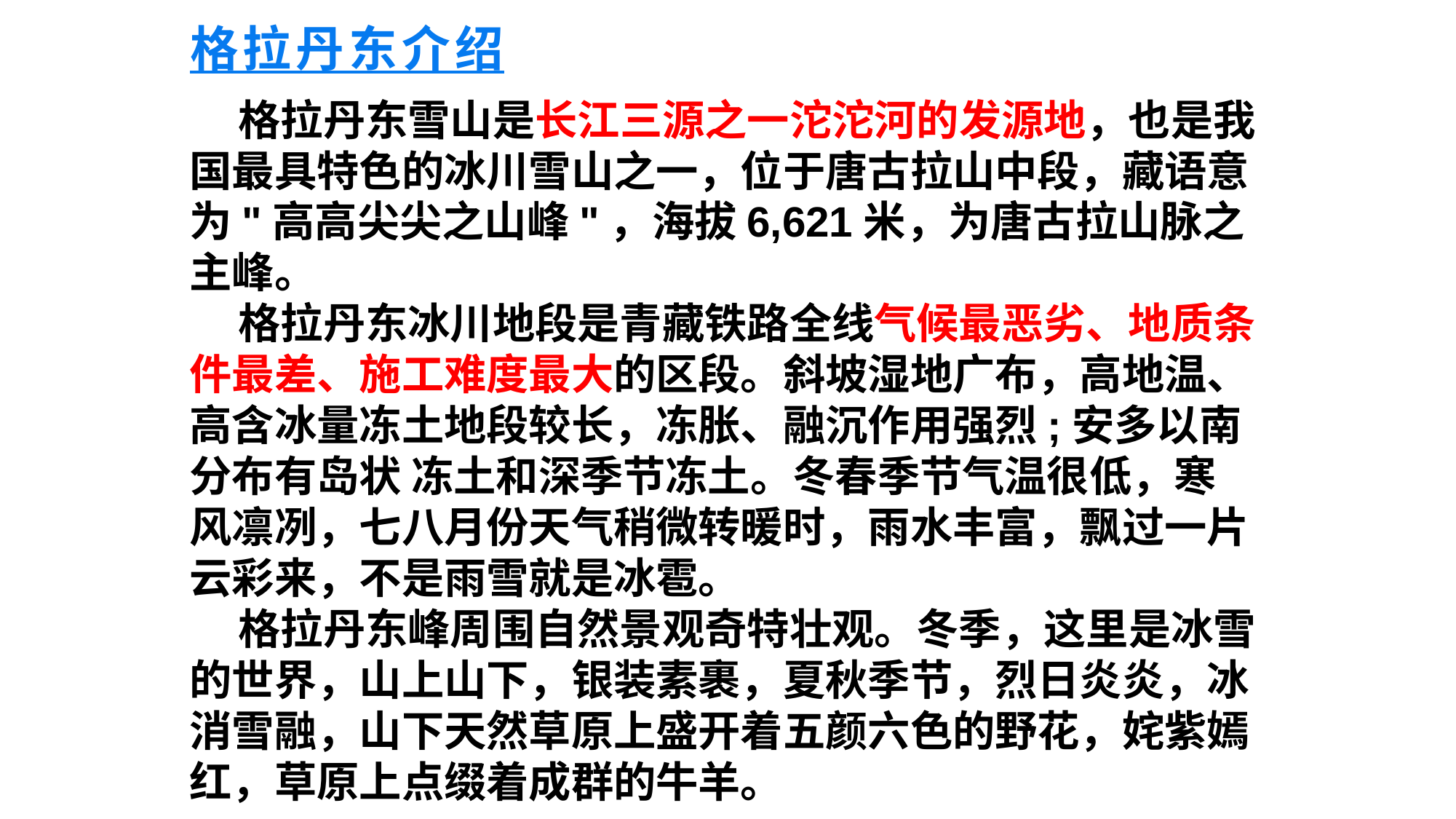

# 格拉丹东介绍
    格拉丹东雪山是长江三源之一沱沱河的发源地，也是我国最具特色的冰川雪山之一，位于唐古拉山中段，藏语意为"高高尖尖之山峰"，海拔6,621米，为唐古拉山脉之主峰。
    格拉丹东冰川地段是青藏铁路全线气候最恶劣、地质条件最差、施工难度最大的区段。斜坡湿地广布，高地温、高含冰量冻土地段较长，冻胀、融沉作用强烈;安多以南分布有岛状 冻土和深季节冻土。冬春季节气温很低，寒风凛冽，七八月份天气稍微转暖时，雨水丰富，飘过一片云彩来，不是雨雪就是冰雹。
    格拉丹东峰周围自然景观奇特壮观。冬季，这里是冰雪的世界，山上山下，银装素裹，夏秋季节，烈日炎炎，冰消雪融，山下天然草原上盛开着五颜六色的野花，姹紫嫣红，草原上点缀着成群的牛羊。